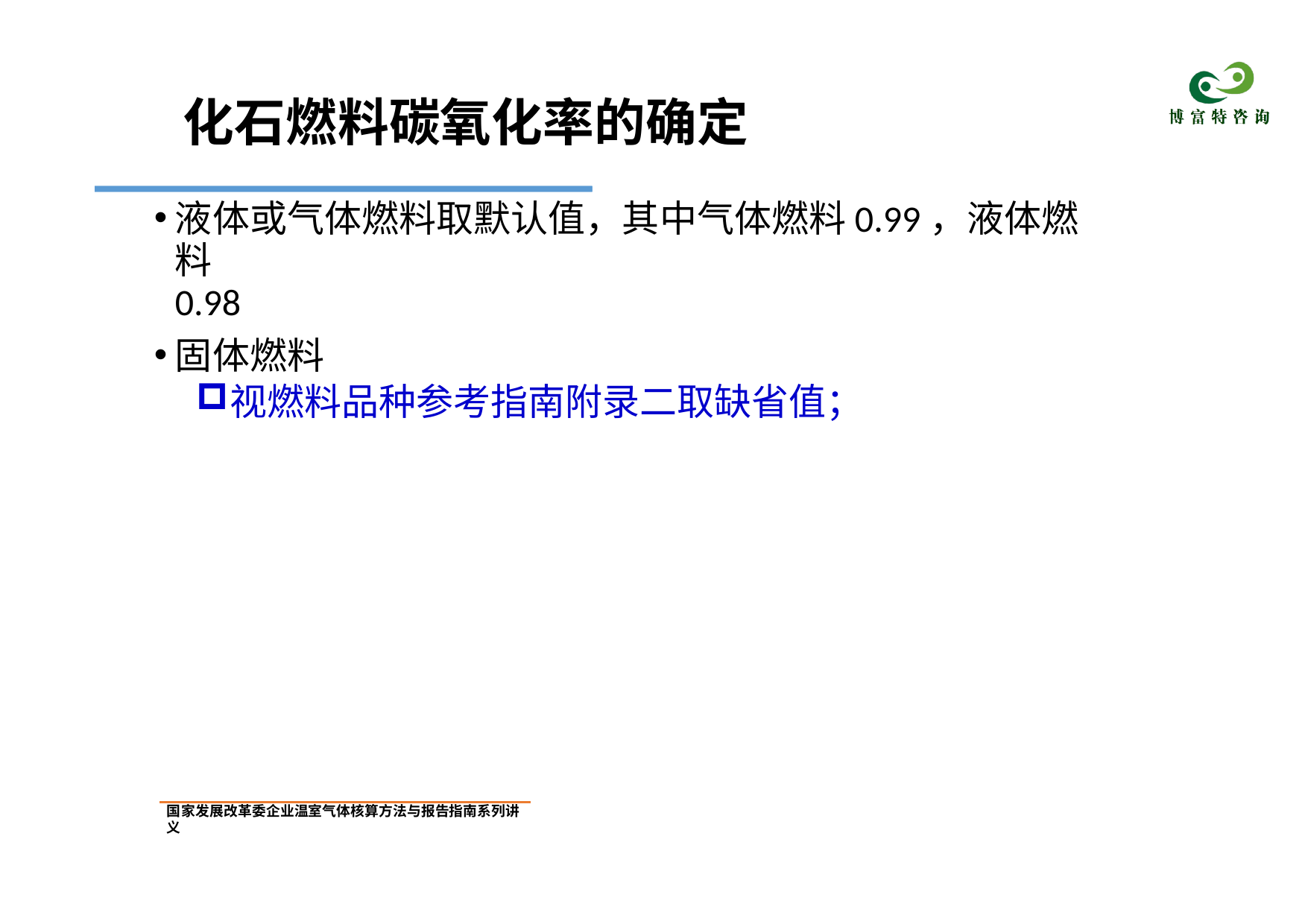

# 化石燃料碳氧化率的确定
液体或气体燃料取默认值，其中气体燃料0.99，液体燃料
0.98
固体燃料
视燃料品种参考指南附录二取缺省值；
国家发展改革委企业温室气体核算方法与报告指南系列讲义